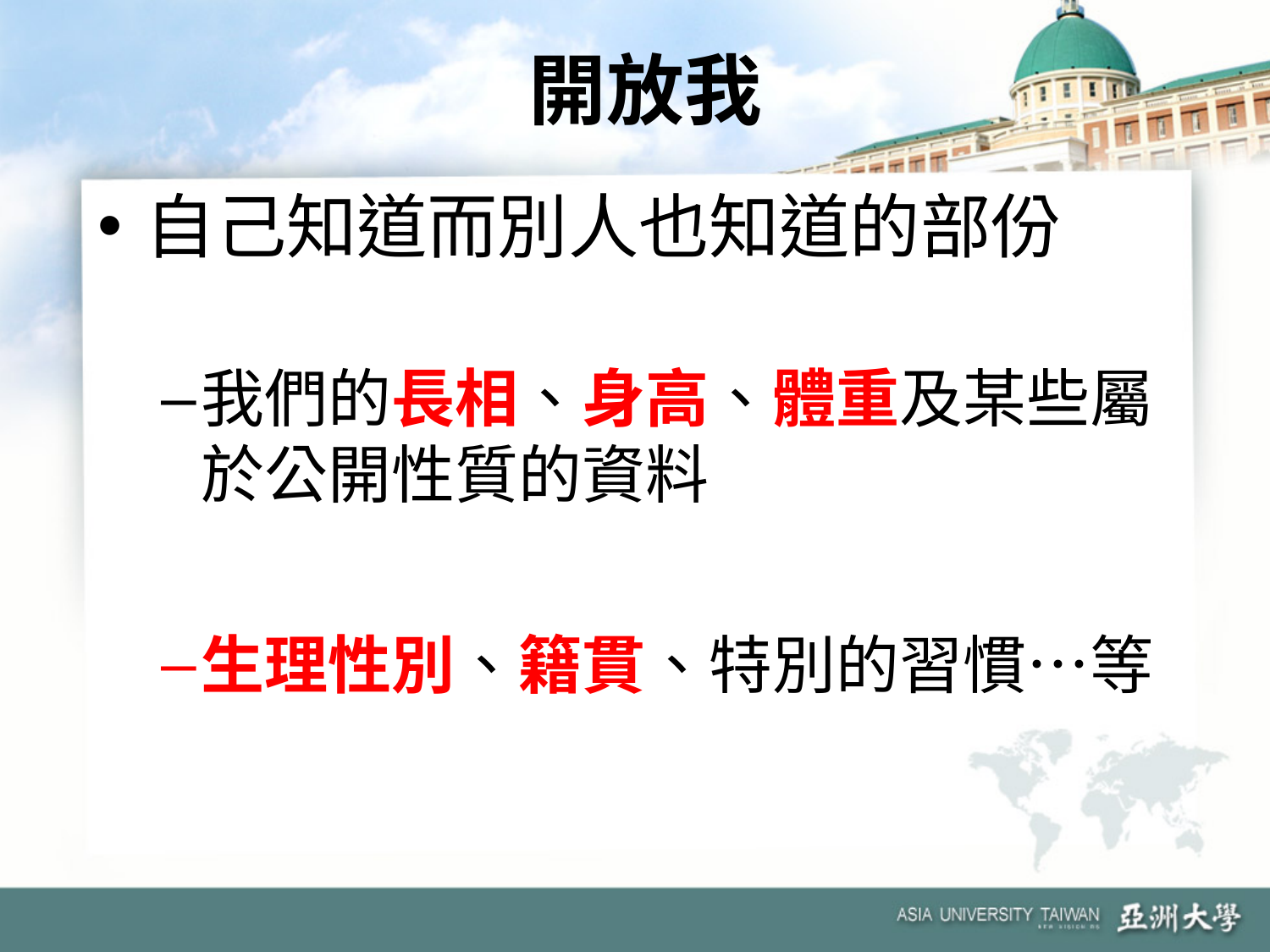

# 開放我
自己知道而別人也知道的部份

我們的長相、身高、體重及某些屬於公開性質的資料

生理性別、籍貫、特別的習慣…等